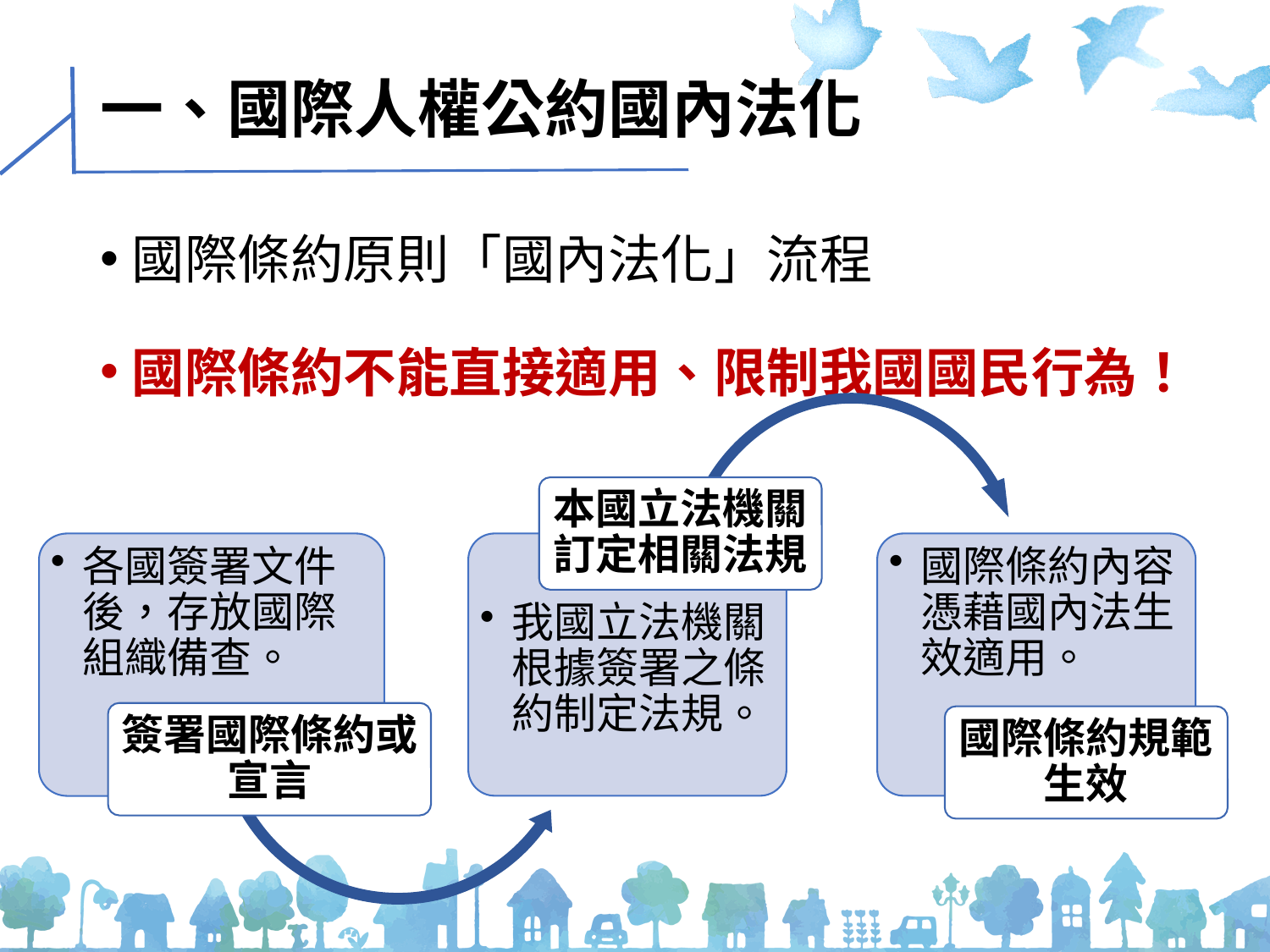

# 一、國際人權公約國內法化
國際條約原則「國內法化」流程
國際條約不能直接適用、限制我國國民行為！

本國立法機關訂定相關法規
我國立法機關根據簽署之條約制定法規。
各國簽署文件後，存放國際組織備查。
簽署國際條約或宣言
國際條約內容憑藉國內法生效適用。
國際條約規範生效